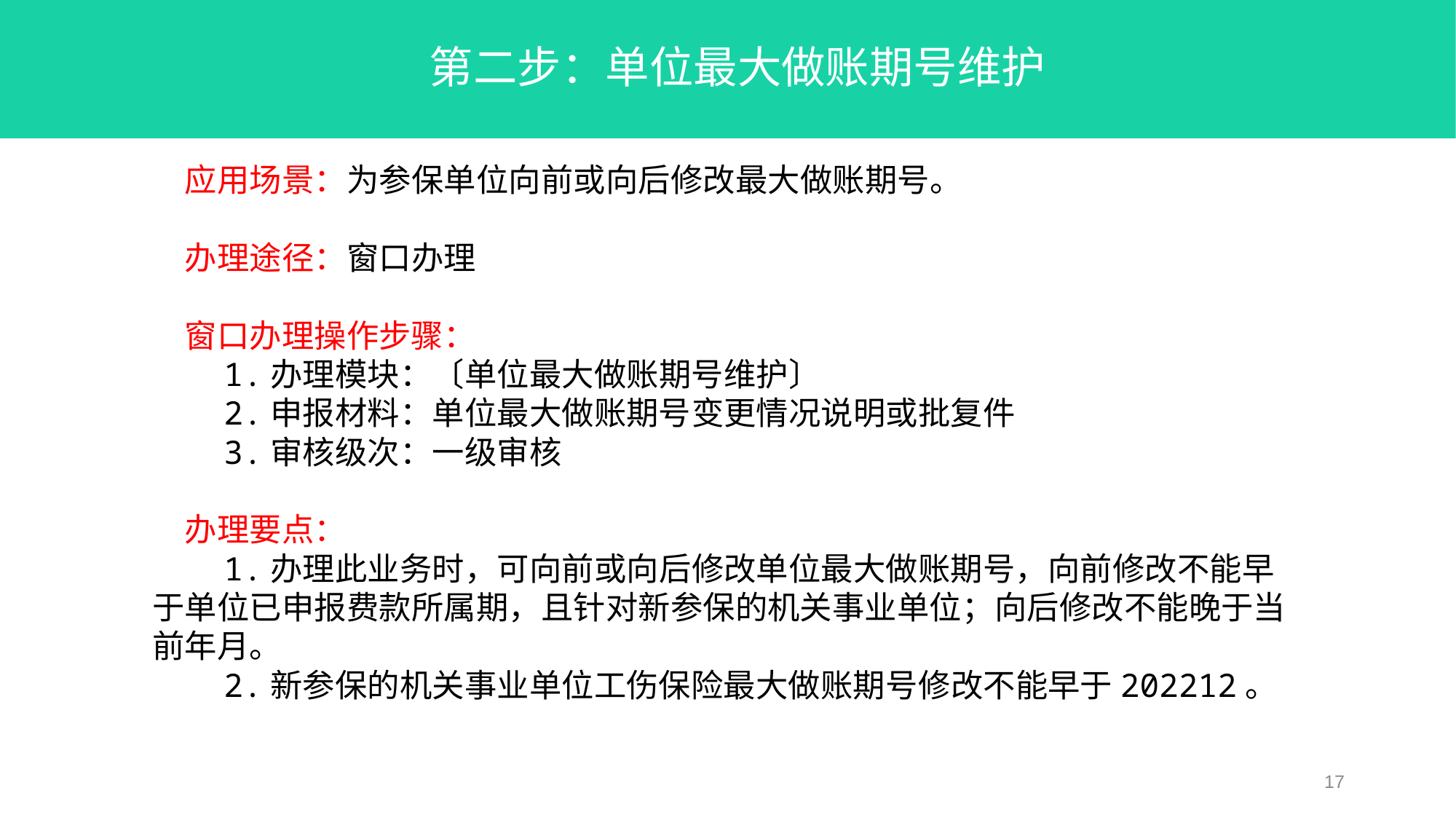

第二步：单位最大做账期号维护
应用场景：为参保单位向前或向后修改最大做账期号。

办理途径：窗口办理

窗口办理操作步骤：
  1.办理模块：〔单位最大做账期号维护〕
  2.申报材料：单位最大做账期号变更情况说明或批复件
  3.审核级次：一级审核

办理要点：
  1.办理此业务时，可向前或向后修改单位最大做账期号，向前修改不能早于单位已申报费款所属期，且针对新参保的机关事业单位；向后修改不能晚于当前年月。
  2.新参保的机关事业单位工伤保险最大做账期号修改不能早于202212。
17